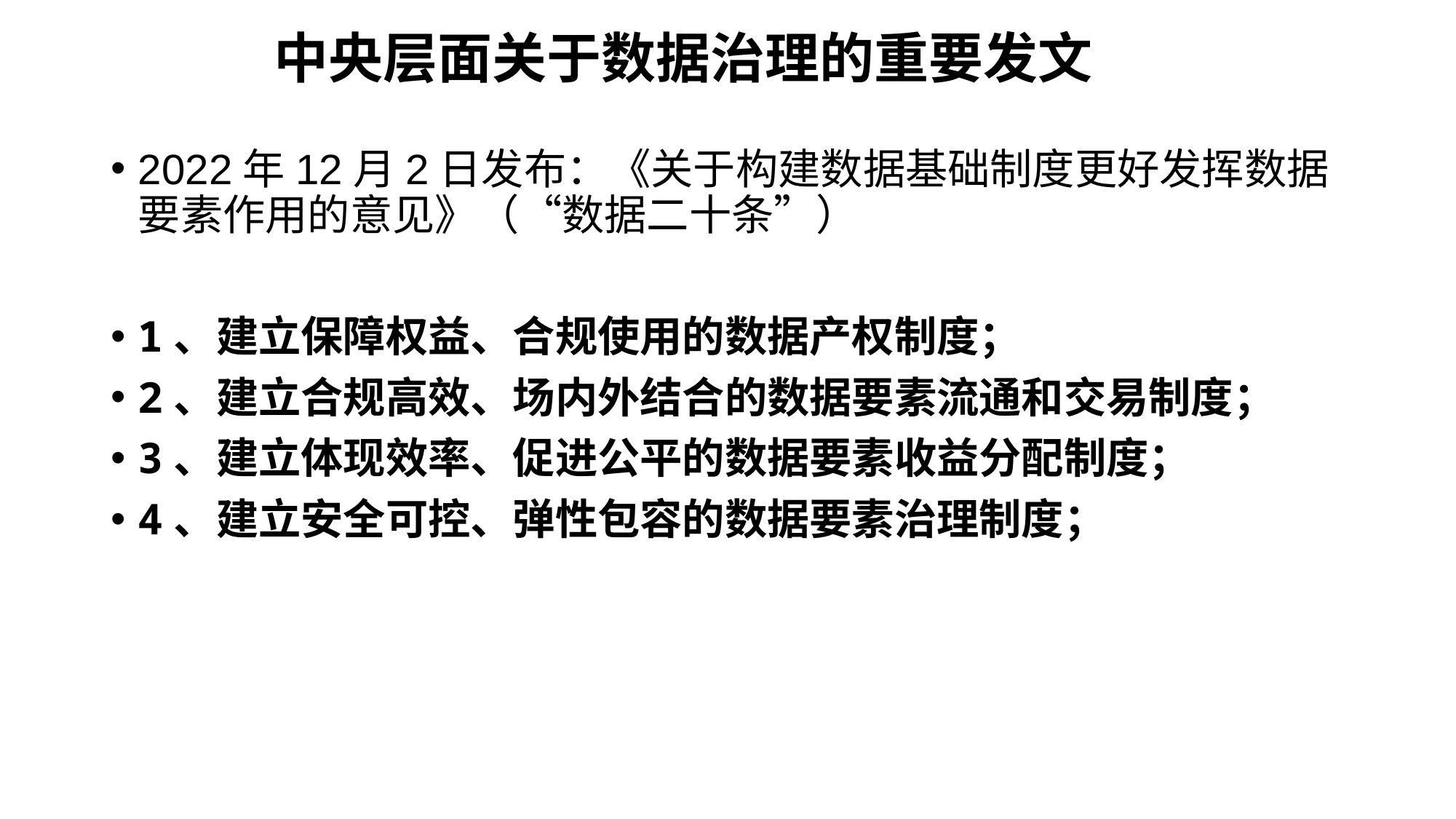

# 中央层面关于数据治理的重要发文
2022年12月2日发布：《关于构建数据基础制度更好发挥数据要素作用的意见》（“数据二十条”）

1、建立保障权益、合规使用的数据产权制度；
2、建立合规高效、场内外结合的数据要素流通和交易制度；
3、建立体现效率、促进公平的数据要素收益分配制度；
4、建立安全可控、弹性包容的数据要素治理制度；